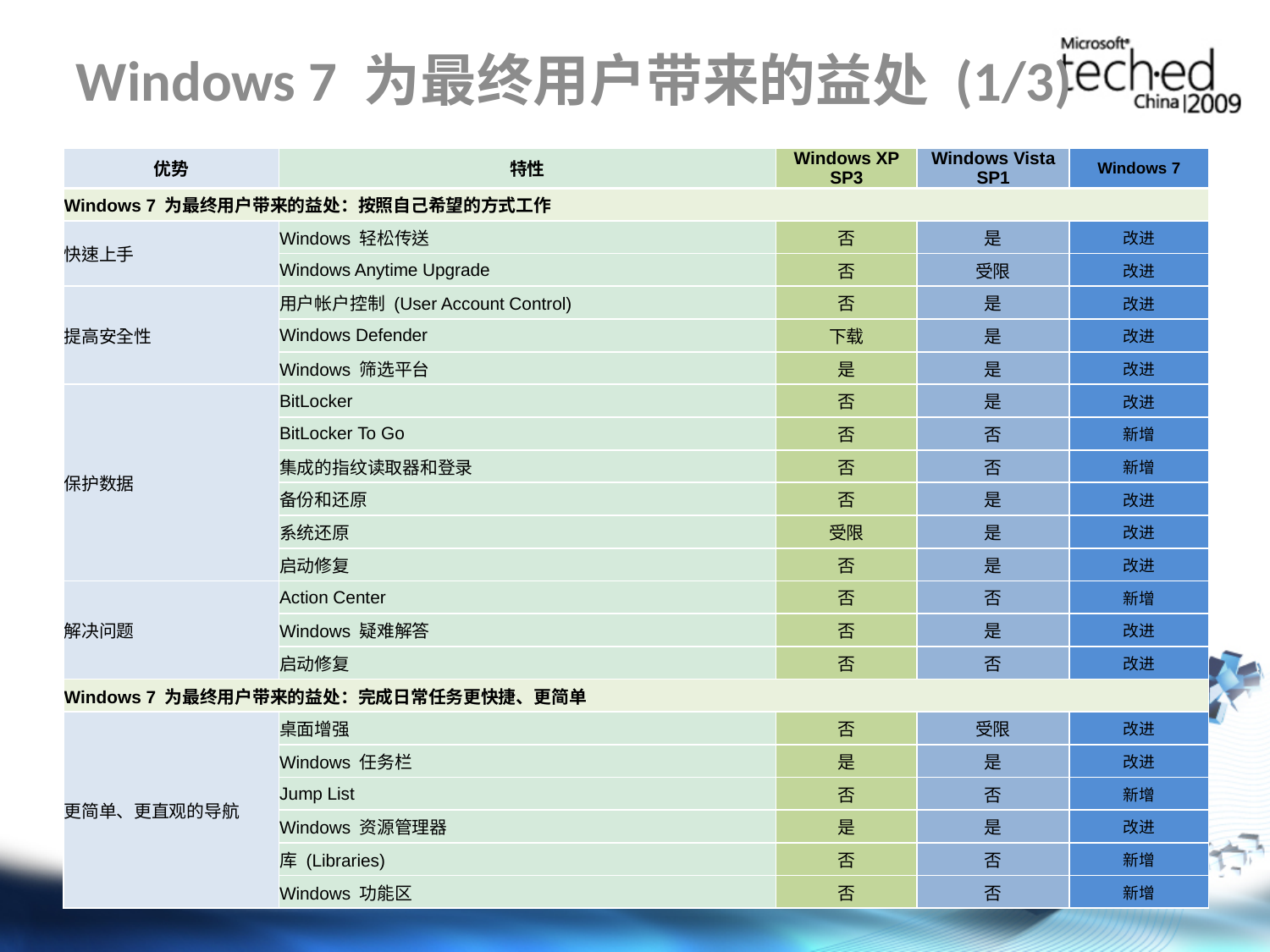

# Windows 7 为最终用户带来的益处 (1/3)
| 优势 | 特性 | Windows XP SP3 | Windows Vista SP1 | Windows 7 |
| --- | --- | --- | --- | --- |
| Windows 7 为最终用户带来的益处：按照自己希望的方式工作 |  |  |  |  |
| 快速上手 | Windows 轻松传送 | 否 | 是 | 改进 |
|  | Windows Anytime Upgrade | 否 | 受限 | 改进 |
| 提高安全性 | 用户帐户控制 (User Account Control) | 否 | 是 | 改进 |
|  | Windows Defender | 下载 | 是 | 改进 |
|  | Windows 筛选平台 | 是 | 是 | 改进 |
| 保护数据 | BitLocker | 否 | 是 | 改进 |
|  | BitLocker To Go | 否 | 否 | 新增 |
|  | 集成的指纹读取器和登录 | 否 | 否 | 新增 |
|  | 备份和还原 | 否 | 是 | 改进 |
|  | 系统还原 | 受限 | 是 | 改进 |
|  | 启动修复 | 否 | 是 | 改进 |
| 解决问题 | Action Center | 否 | 否 | 新增 |
|  | Windows 疑难解答 | 否 | 是 | 改进 |
|  | 启动修复 | 否 | 否 | 改进 |
| Windows 7 为最终用户带来的益处：完成日常任务更快捷、更简单 |  |  |  |  |
| 更简单、更直观的导航 | 桌面增强 | 否 | 受限 | 改进 |
|  | Windows 任务栏 | 是 | 是 | 改进 |
|  | Jump List | 否 | 否 | 新增 |
|  | Windows 资源管理器 | 是 | 是 | 改进 |
|  | 库 (Libraries) | 否 | 否 | 新增 |
|  | Windows 功能区 | 否 | 否 | 新增 |